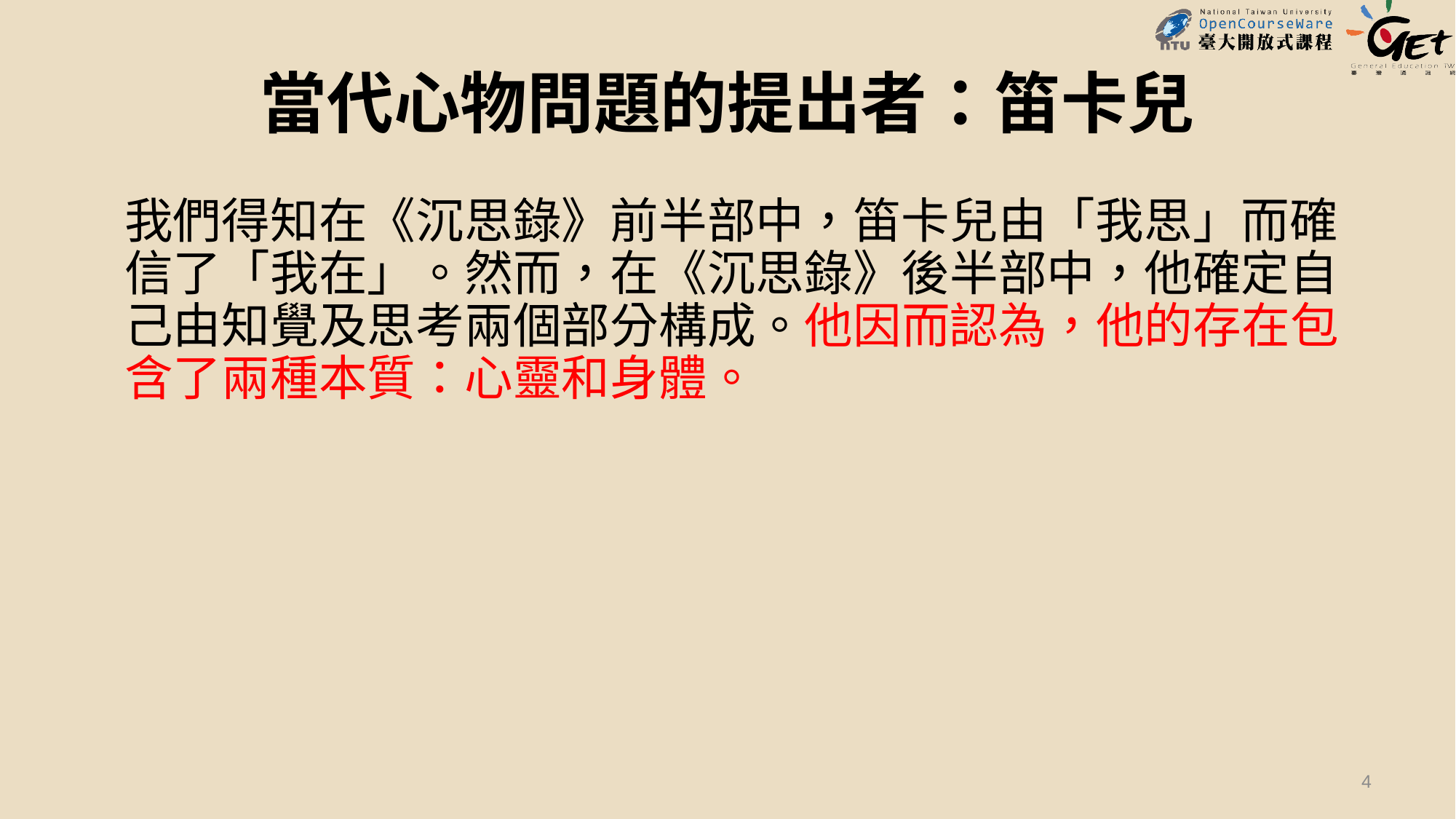

# 當代心物問題的提出者：笛卡兒
	我們得知在《沉思錄》前半部中，笛卡兒由「我思」而確信了「我在」。然而，在《沉思錄》後半部中，他確定自己由知覺及思考兩個部分構成。他因而認為，他的存在包含了兩種本質：心靈和身體。
4